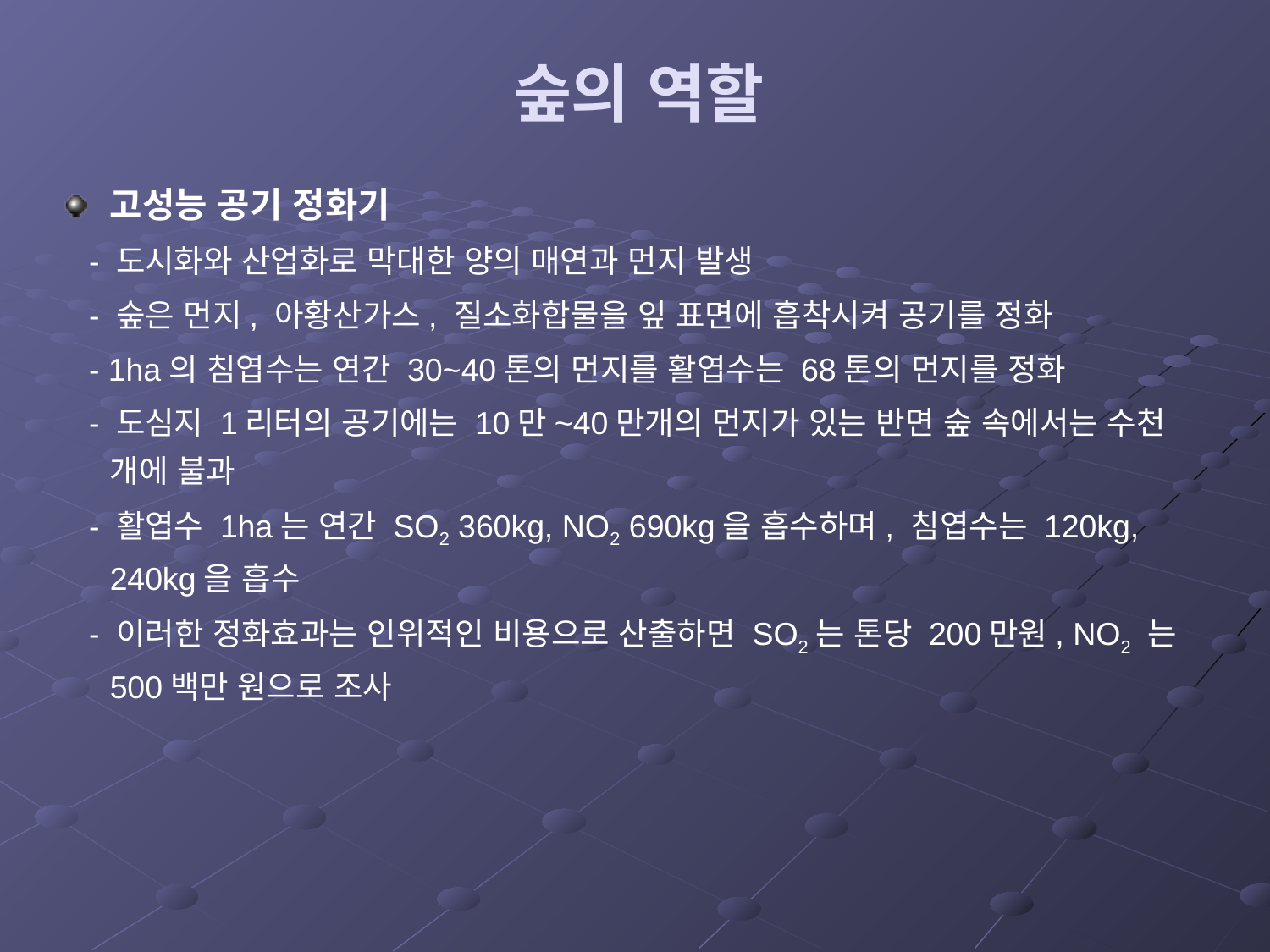

숲의 역할
고성능 공기 정화기
   - 도시화와 산업화로 막대한 양의 매연과 먼지 발생
   - 숲은 먼지, 아황산가스, 질소화합물을 잎 표면에 흡착시켜 공기를 정화
   - 1ha의 침엽수는 연간 30~40톤의 먼지를 활엽수는 68톤의 먼지를 정화
   - 도심지 1리터의 공기에는 10만~40만개의 먼지가 있는 반면 숲 속에서는 수천 개에 불과
   - 활엽수 1ha는 연간 SO2 360kg, NO2 690kg을 흡수하며, 침엽수는 120kg, 240kg을 흡수
   - 이러한 정화효과는 인위적인 비용으로 산출하면 SO2는 톤당 200만원, NO2 는 500백만 원으로 조사